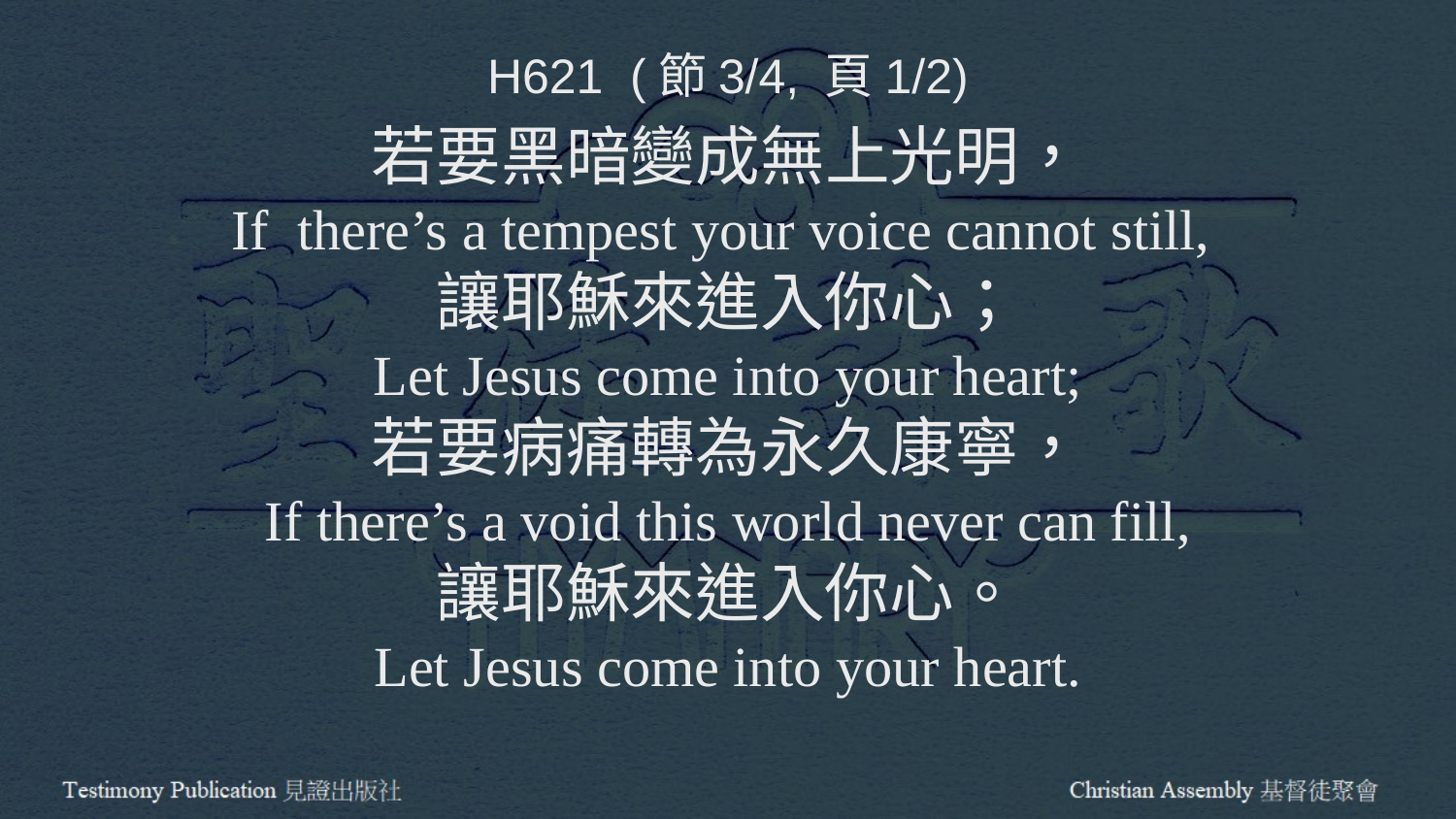

H621  (節3/4, 頁1/2)
若要黑暗變成無上光明，
If  there’s a tempest your voice cannot still,
讓耶穌來進入你心；
Let Jesus come into your heart;
若要病痛轉為永久康寧，
If there’s a void this world never can fill,
讓耶穌來進入你心。
Let Jesus come into your heart.